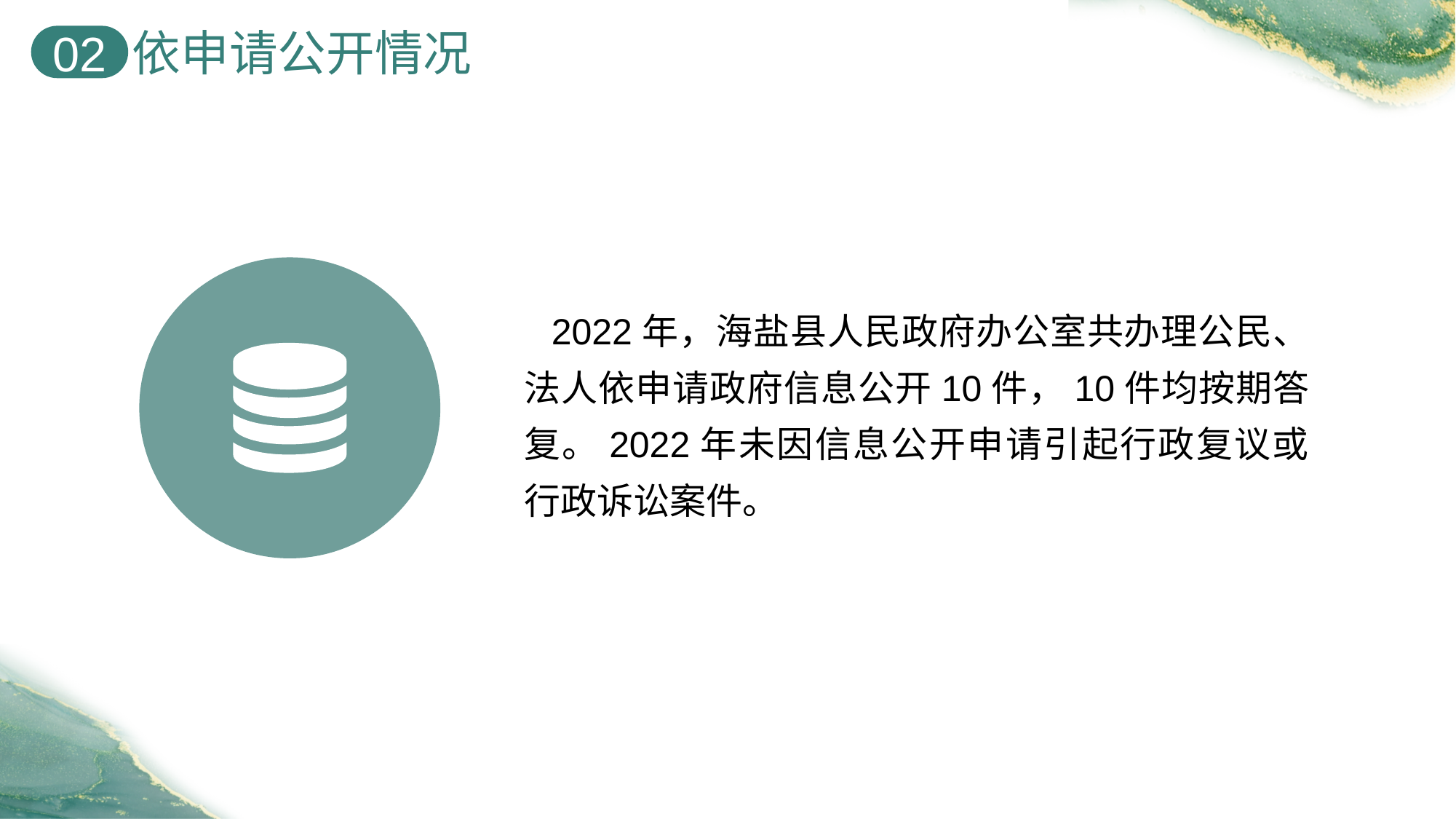

依申请公开情况
02

   2022年，海盐县人民政府办公室共办理公民、法人依申请政府信息公开10件，10件均按期答复。2022年未因信息公开申请引起行政复议或行政诉讼案件。